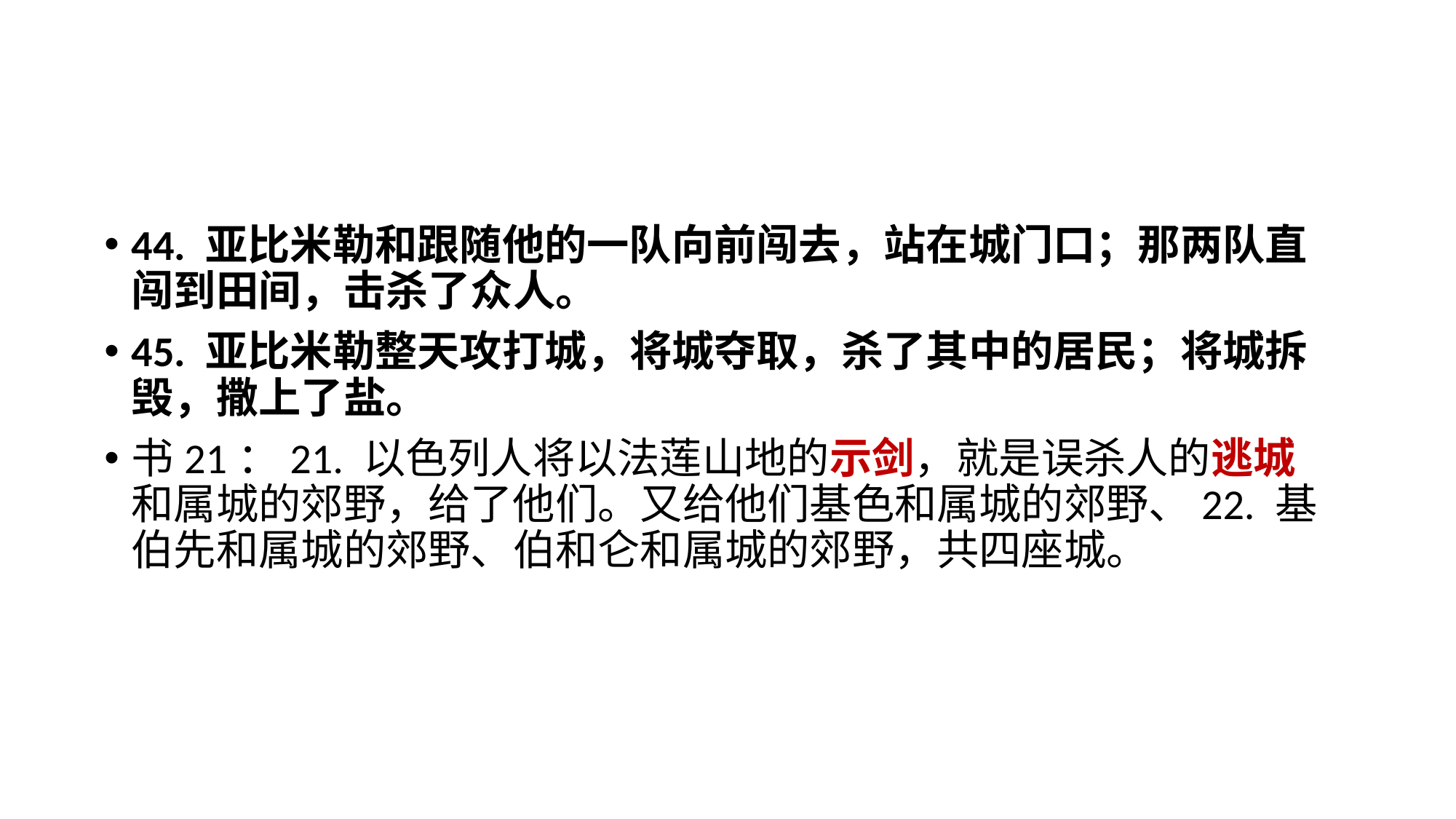

44. 亚比米勒和跟随他的一队向前闯去，站在城门口；那两队直闯到田间，击杀了众人。
45. 亚比米勒整天攻打城，将城夺取，杀了其中的居民；将城拆毁，撒上了盐。
书21：21. 以色列人将以法莲山地的示剑，就是误杀人的逃城和属城的郊野，给了他们。又给他们基色和属城的郊野、22. 基伯先和属城的郊野、伯和仑和属城的郊野，共四座城。